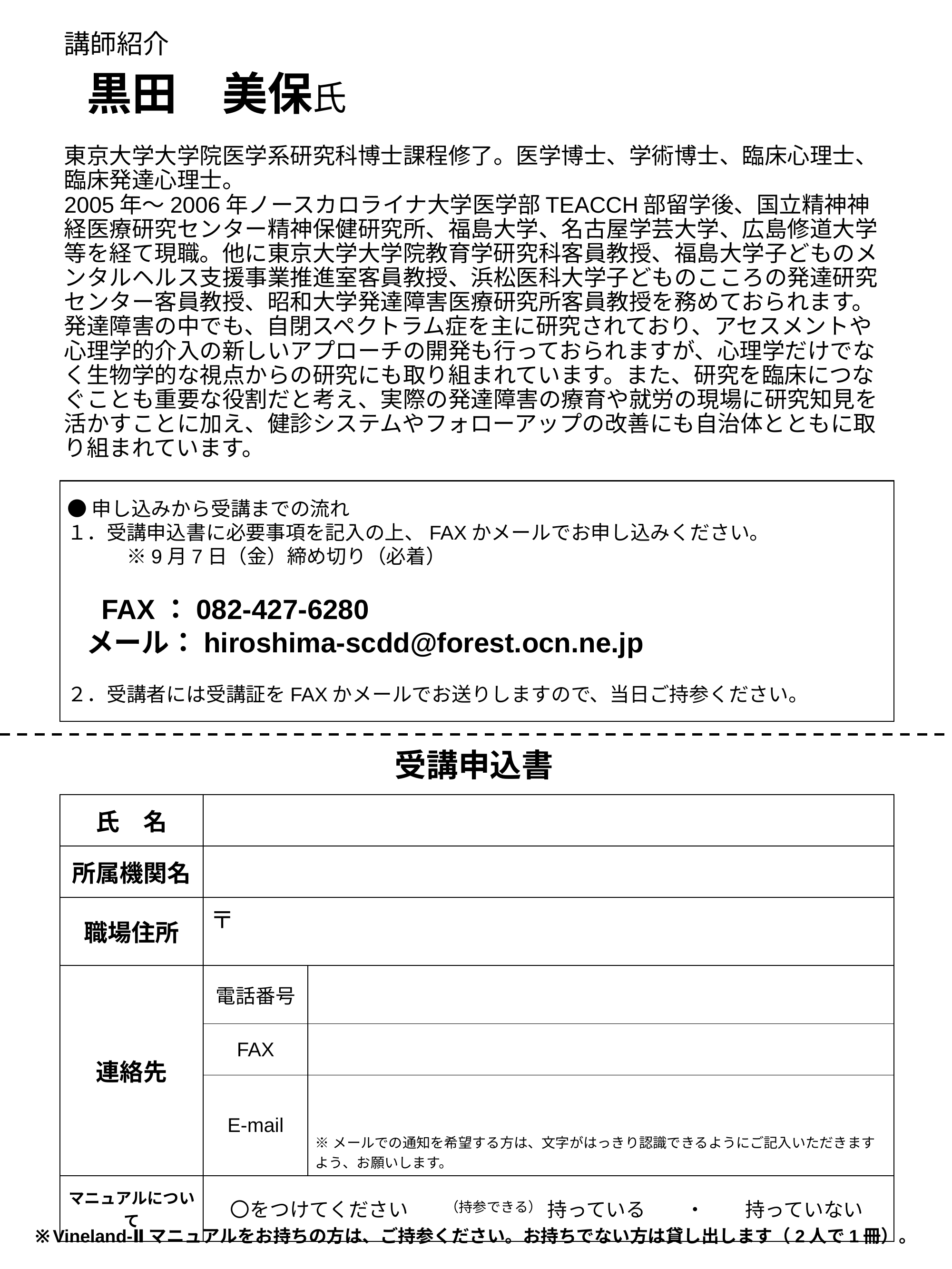

# 講師紹介 　　黒田　美保氏 東京大学大学院医学系研究科博士課程修了。医学博士、学術博士、臨床心理士、臨床発達心理士。 2005年～2006年ノースカロライナ大学医学部TEACCH部留学後、国立精神神経医療研究センター精神保健研究所、福島大学、名古屋学芸大学、広島修道大学等を経て現職。他に東京大学大学院教育学研究科客員教授、福島大学子どものメンタルヘルス支援事業推進室客員教授、浜松医科大学子どものこころの発達研究センター客員教授、昭和大学発達障害医療研究所客員教授を務めておられます。 発達障害の中でも、自閉スペクトラム症を主に研究されており、アセスメントや心理学的介入の新しいアプローチの開発も行っておられますが、心理学だけでなく生物学的な視点からの研究にも取り組まれています。また、研究を臨床につなぐことも重要な役割だと考え、実際の発達障害の療育や就労の現場に研究知見を活かすことに加え、健診システムやフォローアップの改善にも自治体とともに取り組まれています。
●申し込みから受講までの流れ
１．受講申込書に必要事項を記入の上、FAXかメールでお申し込みください。
　　　※9月7日（金）締め切り（必着）

　FAX：082-427-6280
  メール：hiroshima-scdd@forest.ocn.ne.jp

２．受講者には受講証をFAXかメールでお送りしますので、当日ご持参ください。
受講申込書
| 氏　名 |  |  |
| --- | --- | --- |
| 所属機関名 |  |  |
| 職場住所 | 〒 |  |
| 連絡先 | 電話番号 |  |
|  | FAX |  |
|  | E-mail | ※メールでの通知を希望する方は、文字がはっきり認識できるようにご記入いただきますよう、お願いします。 |
| マニュアルについて | 〇をつけてください　　　　　　　持っている　　・　　持っていない |  |
（持参できる）
※Vineland-Ⅱマニュアルをお持ちの方は、ご持参ください。お持ちでない方は貸し出します（2人で1冊）。